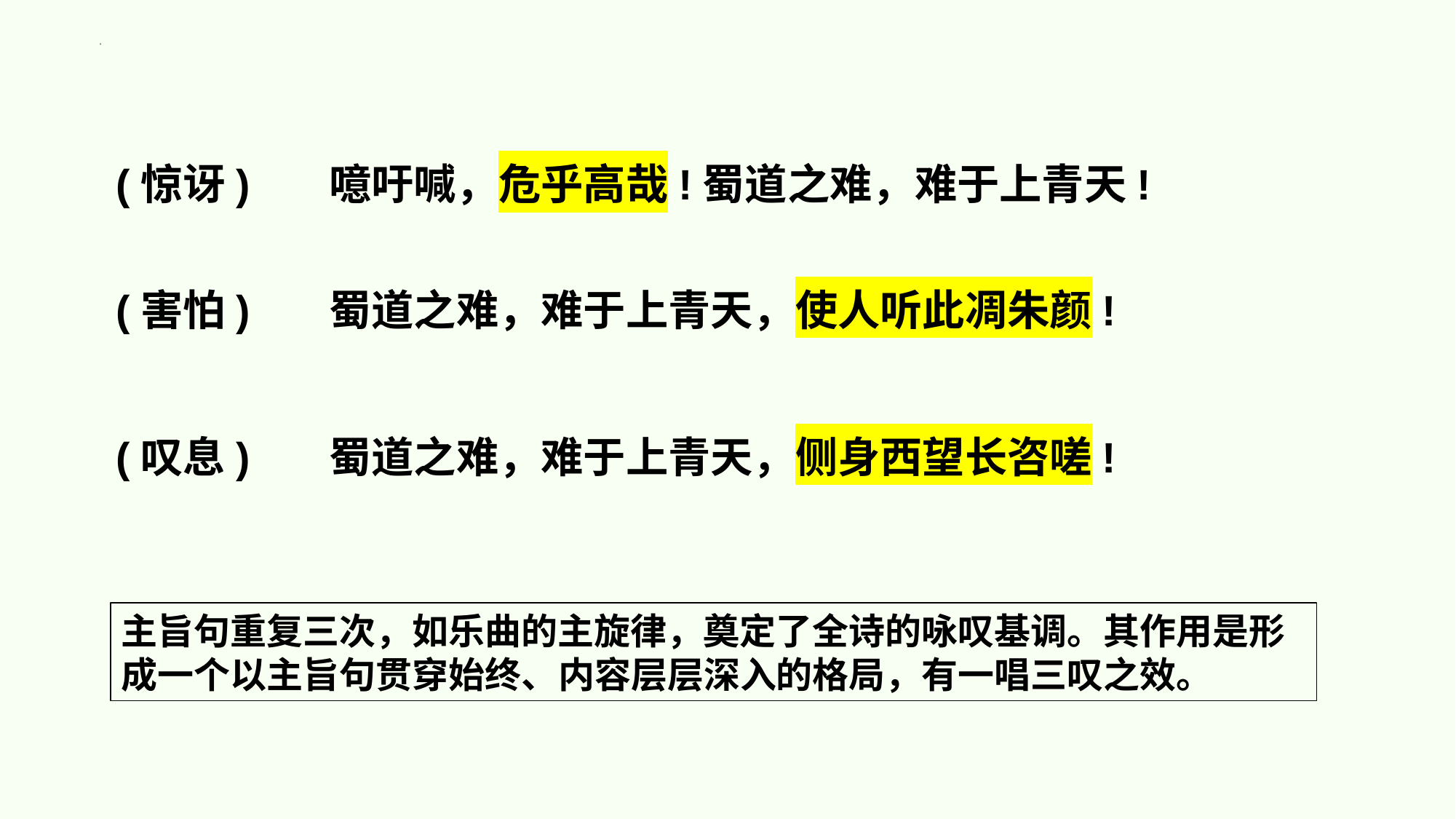

(惊讶)
噫吁喊，危乎高哉!蜀道之难，难于上青天!
(害怕)
蜀道之难，难于上青天，使人听此凋朱颜!
(叹息)
蜀道之难，难于上青天，侧身西望长咨嗟!
主旨句重复三次，如乐曲的主旋律，奠定了全诗的咏叹基调。其作用是形成一个以主旨句贯穿始终、内容层层深入的格局，有一唱三叹之效。